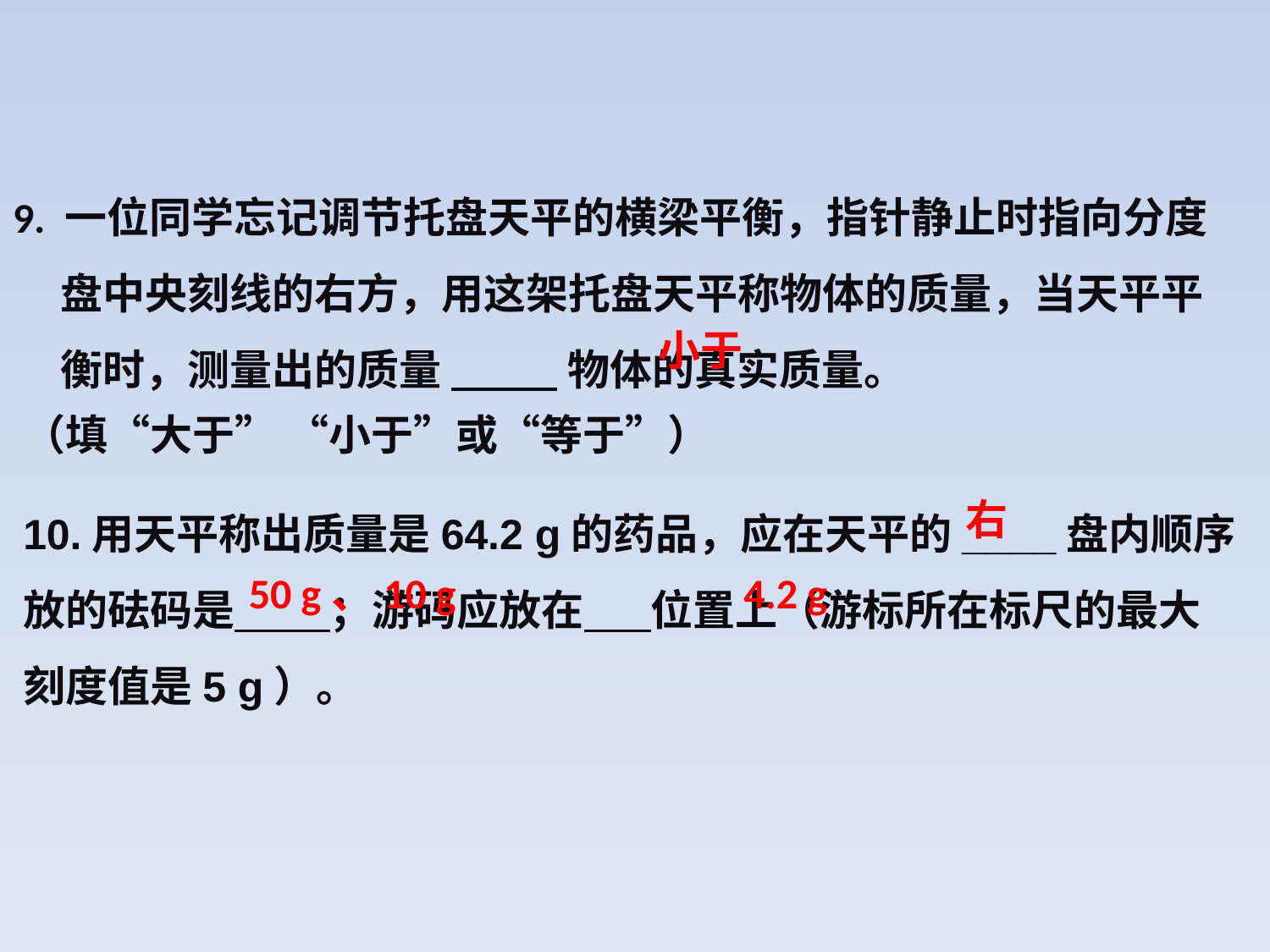

9. 一位同学忘记调节托盘天平的横梁平衡，指针静止时指向分度盘中央刻线的右方，用这架托盘天平称物体的质量，当天平平衡时，测量出的质量_____物体的真实质量。
小于
（填“大于” “小于”或“等于”）
10.用天平称出质量是64.2 g的药品，应在天平的____盘内顺序放的砝码是          ；游码应放在       位置上（游标所在标尺的最大刻度值是5 g）。
右
50 g、10 g
4.2 g